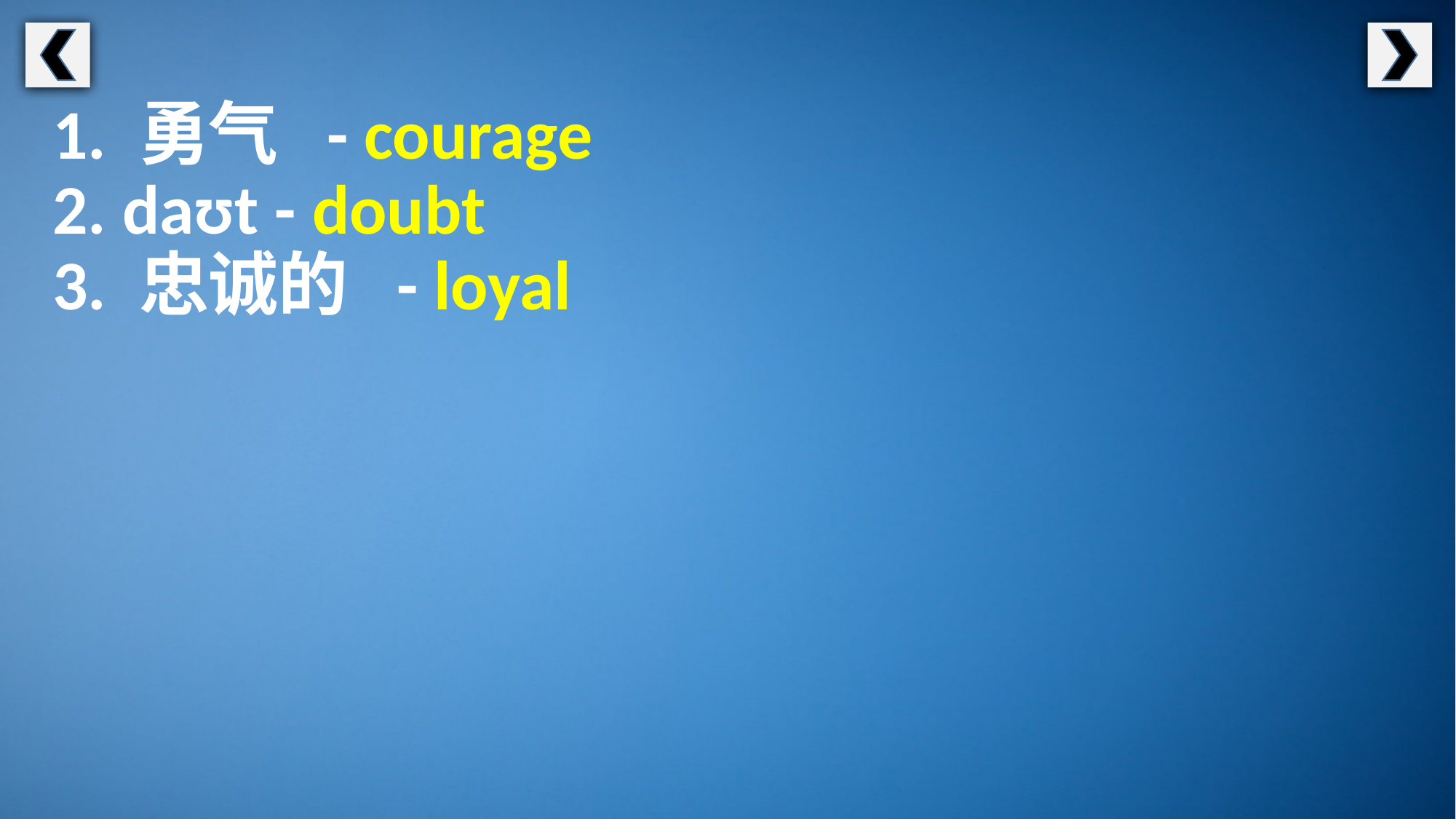

1. 勇气  - courage
2. daʊt - doubt
3. 忠诚的  - loyal